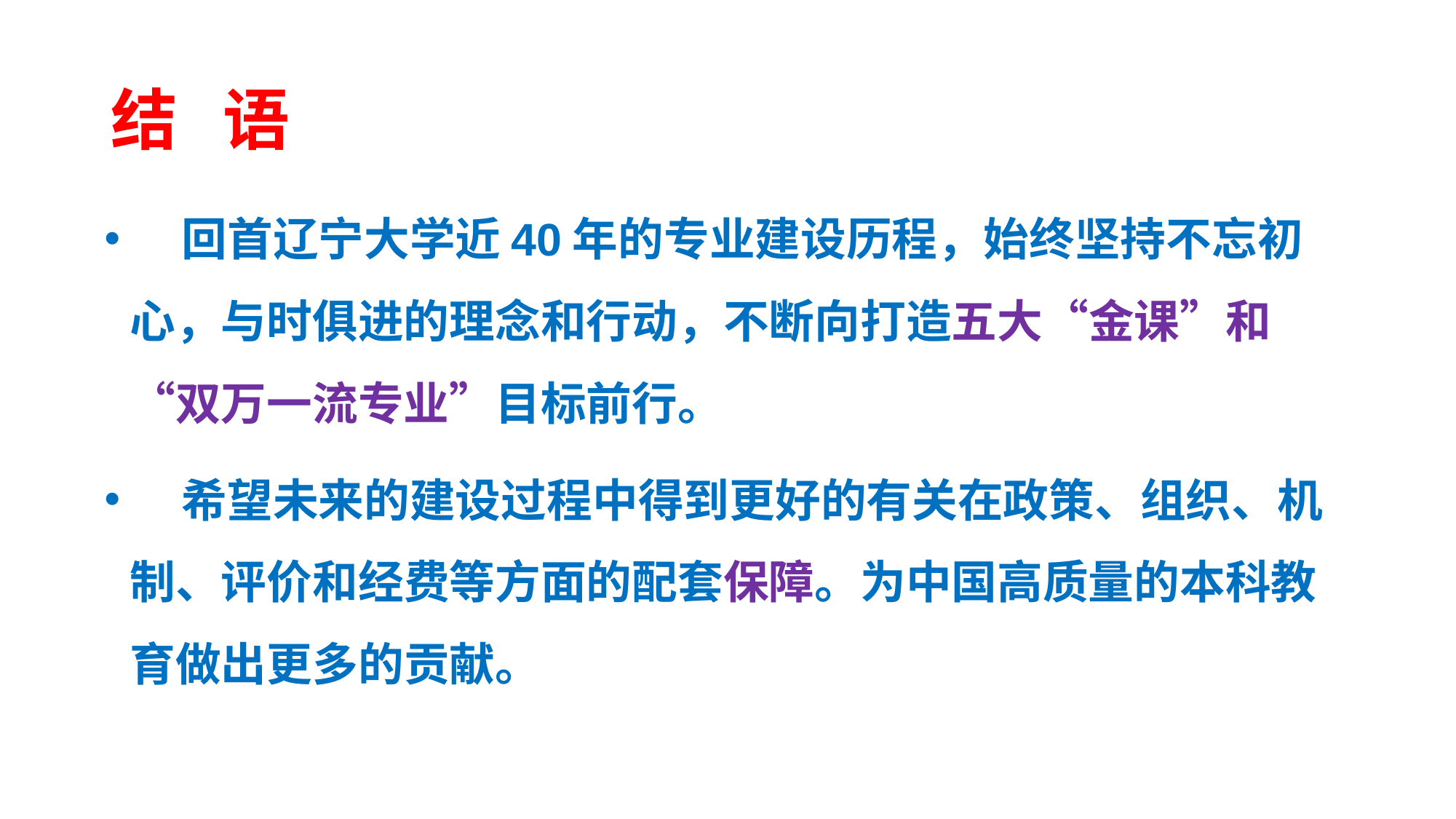

# 结   语
    回首辽宁大学近40年的专业建设历程，始终坚持不忘初心，与时俱进的理念和行动，不断向打造五大“金课”和 “双万一流专业”目标前行。
    希望未来的建设过程中得到更好的有关在政策、组织、机制、评价和经费等方面的配套保障。为中国高质量的本科教育做出更多的贡献。